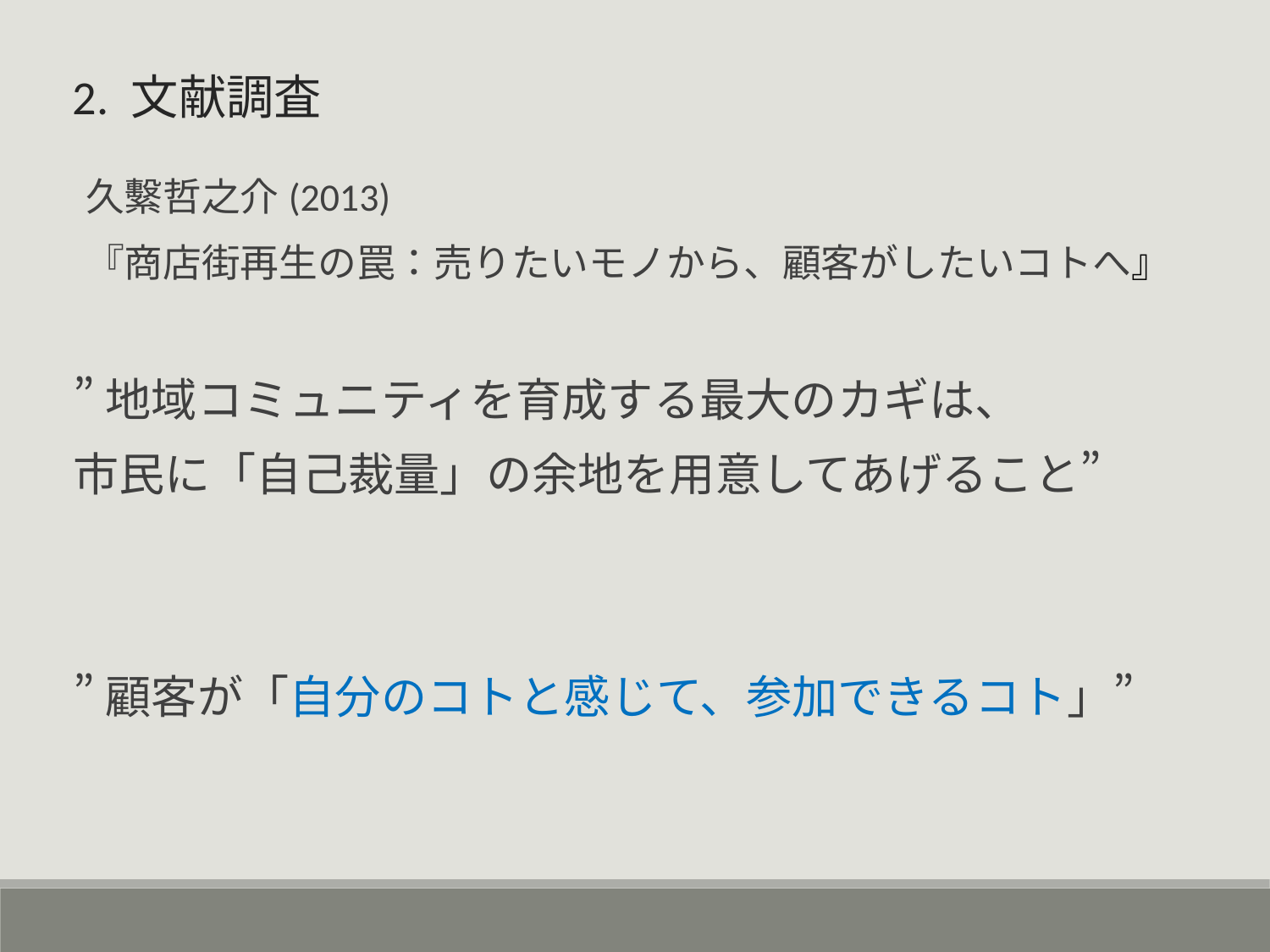

2. 文献調査
久繫哲之介(2013)
『商店街再生の罠：売りたいモノから、顧客がしたいコトへ』

”地域コミュニティを育成する最大のカギは、
市民に「自己裁量」の余地を用意してあげること”

”顧客が「自分のコトと感じて、参加できるコト」”